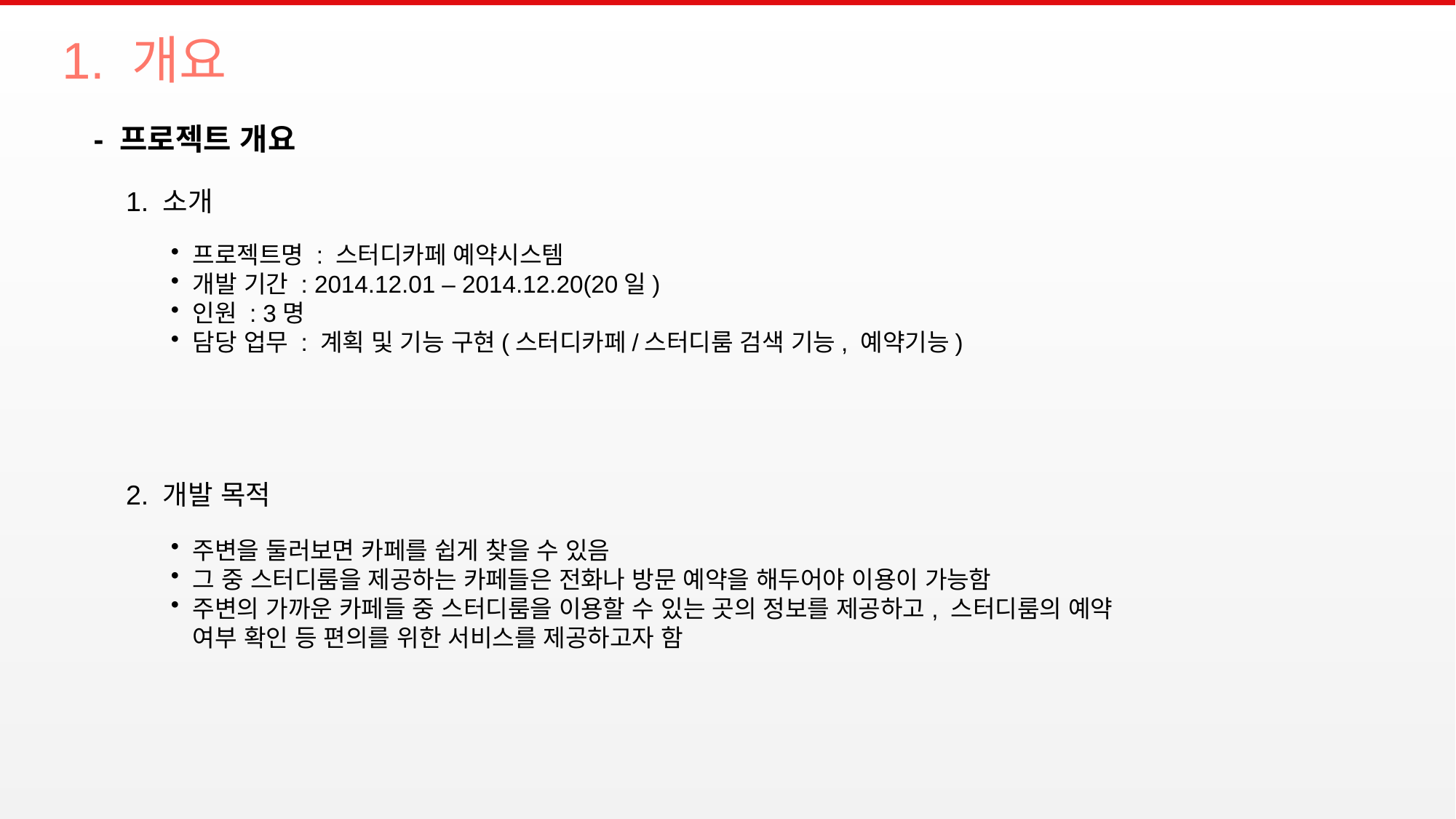

# 1. 개요
- 프로젝트 개요
1. 소개
프로젝트명 : 스터디카페 예약시스템
개발 기간 : 2014.12.01 – 2014.12.20(20일)
인원 : 3명
담당 업무 : 계획 및 기능 구현(스터디카페/스터디룸 검색 기능, 예약기능)
2. 개발 목적
주변을 둘러보면 카페를 쉽게 찾을 수 있음
그 중 스터디룸을 제공하는 카페들은 전화나 방문 예약을 해두어야 이용이 가능함
주변의 가까운 카페들 중 스터디룸을 이용할 수 있는 곳의 정보를 제공하고, 스터디룸의 예약 여부 확인 등 편의를 위한 서비스를 제공하고자 함